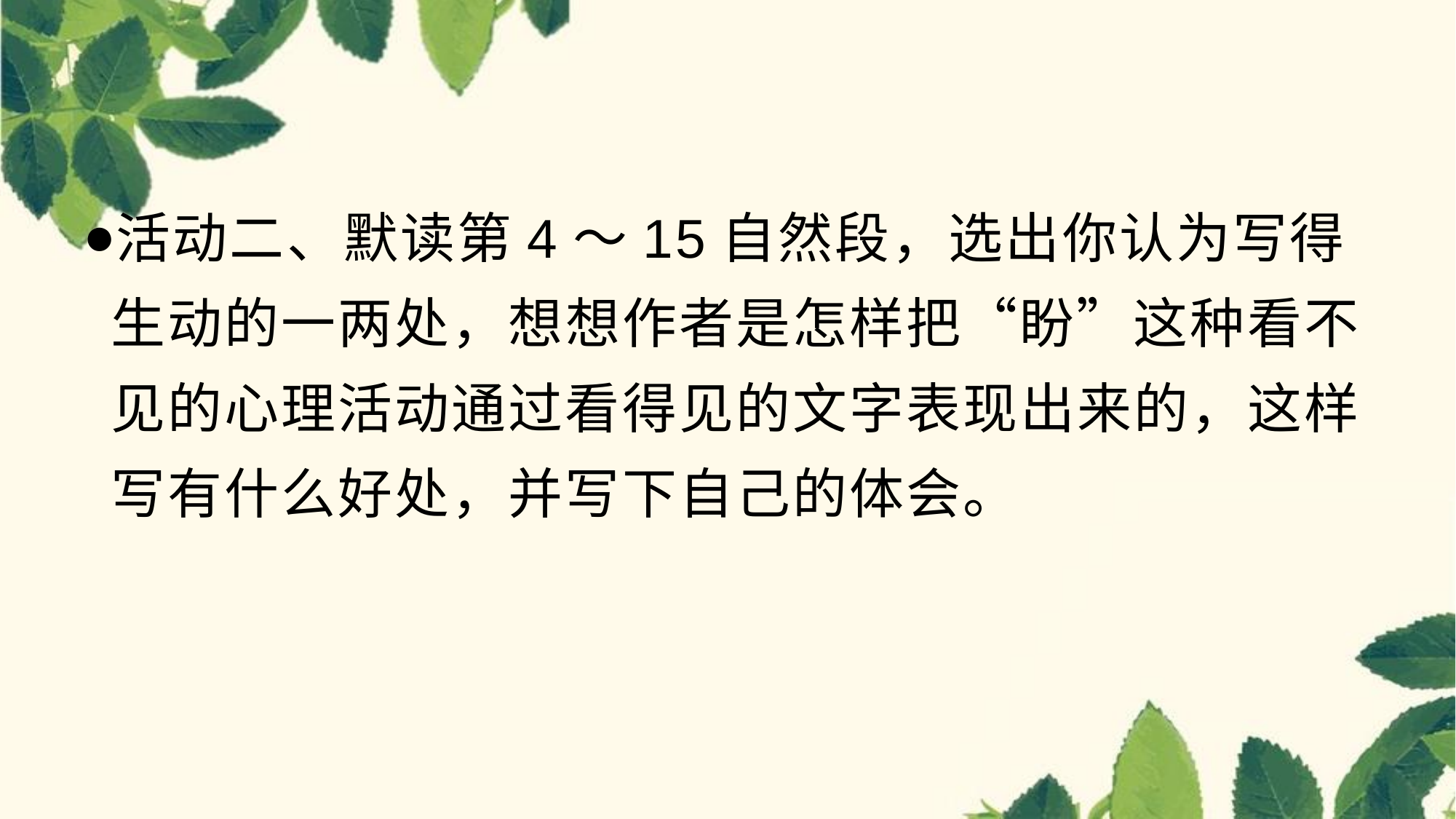

#
活动二、默读第4～15自然段，选出你认为写得生动的一两处，想想作者是怎样把“盼”这种看不见的心理活动通过看得见的文字表现出来的，这样写有什么好处，并写下自己的体会。